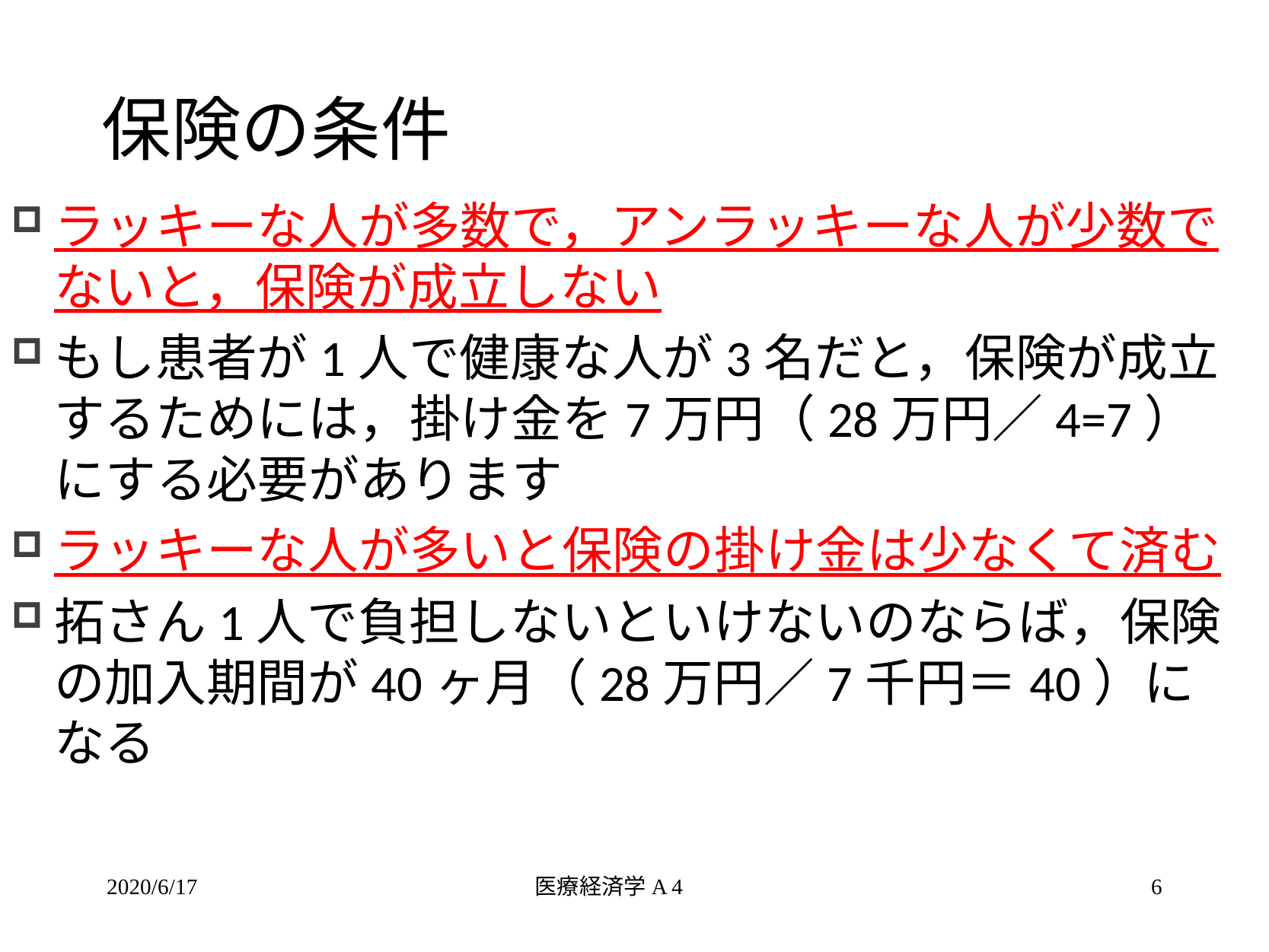

# 保険の条件
ラッキーな人が多数で，アンラッキーな人が少数でないと，保険が成立しない
もし患者が1人で健康な人が3名だと，保険が成立するためには，掛け金を7万円（28万円／4=7）にする必要があります
ラッキーな人が多いと保険の掛け金は少なくて済む
拓さん1人で負担しないといけないのならば，保険の加入期間が40ヶ月（28万円／7千円＝40）になる

2020/6/17
医療経済学A 4
6